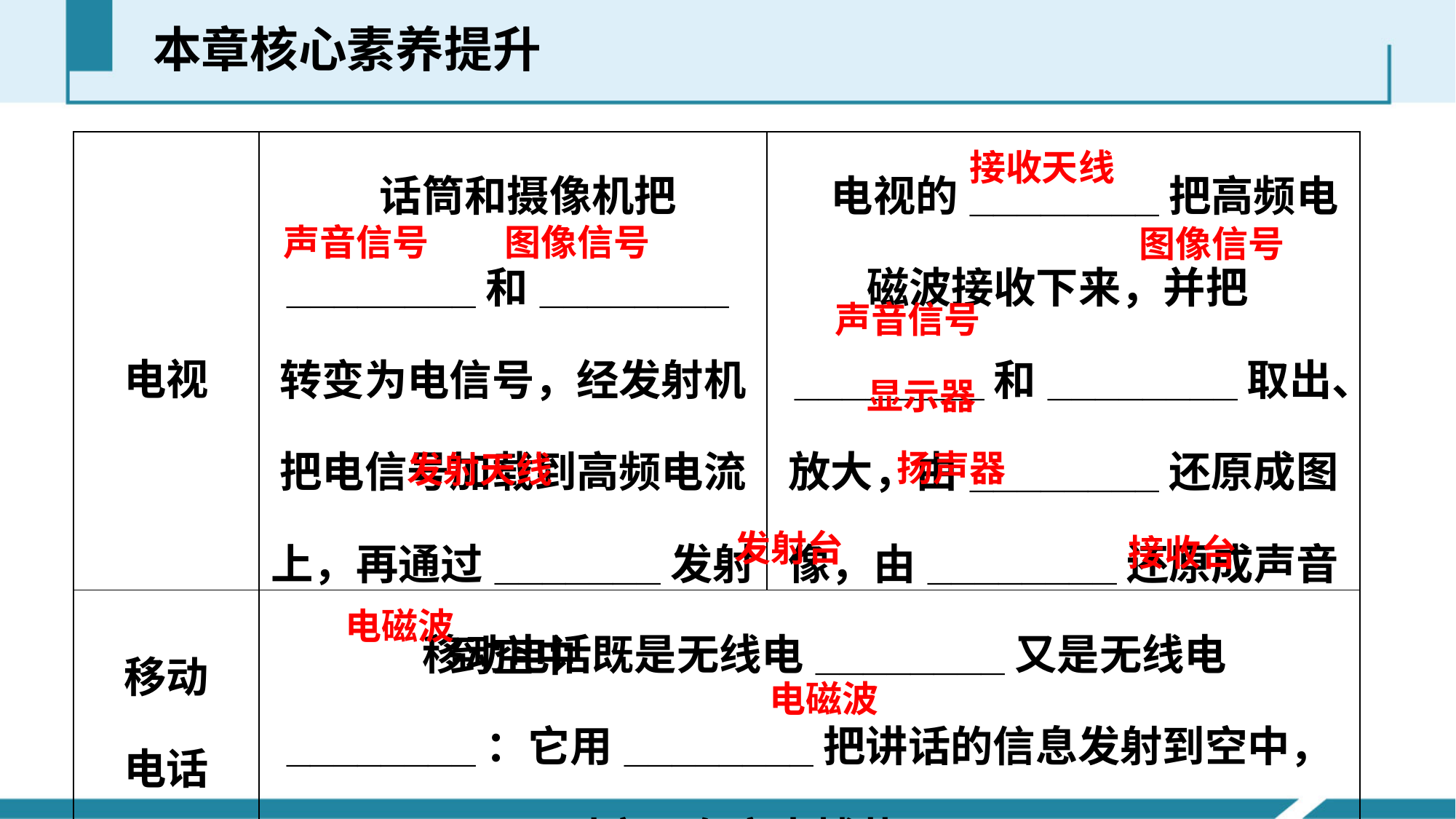

本章核心素养提升
| 电视 | 话筒和摄像机把\_\_\_\_\_\_\_\_和\_\_\_\_\_\_\_\_转变为电信号，经发射机把电信号加载到高频电流上，再通过\_\_\_\_\_\_\_发射到空中 | 电视的\_\_\_\_\_\_\_\_把高频电磁波接收下来，并把\_\_\_\_\_\_\_\_和\_\_\_\_\_\_\_\_取出、放大，由\_\_\_\_\_\_\_\_还原成图像，由\_\_\_\_\_\_\_\_还原成声音 |
| --- | --- | --- |
| 移动 电话 | 移动电话既是无线电\_\_\_\_\_\_\_\_又是无线电\_\_\_\_\_\_\_\_：它用\_\_\_\_\_\_\_\_把讲话的信息发射到空中，同时它又在空中捕获\_\_\_\_\_\_\_\_ |  |
接收天线
声音信号
图像信号
图像信号
声音信号
显示器
扬声器
发射天线
发射台
接收台
电磁波
电磁波